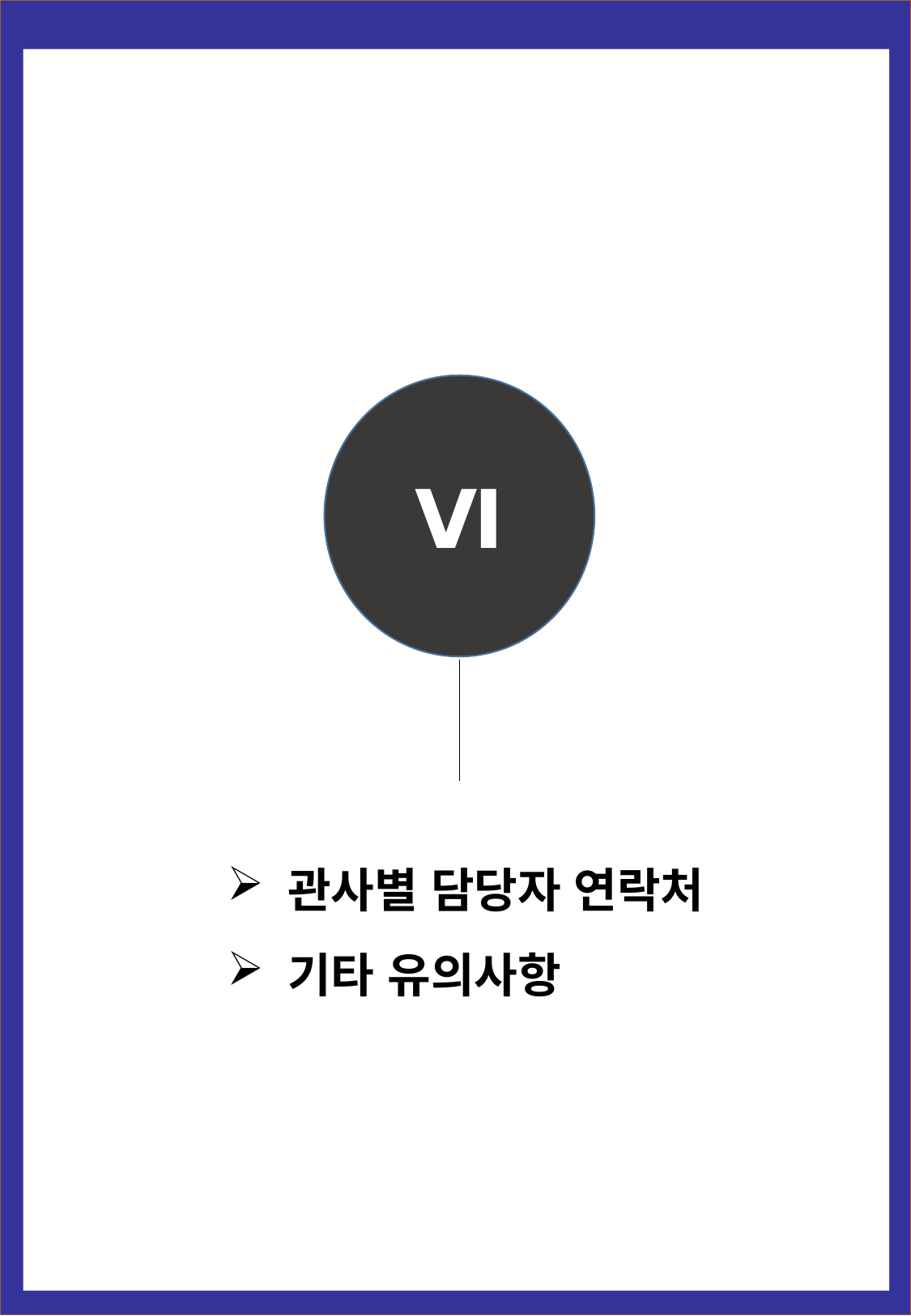

Ⅰ
Ⅵ

운영수칙
관사별 담당자 연락처
기타 유의사항